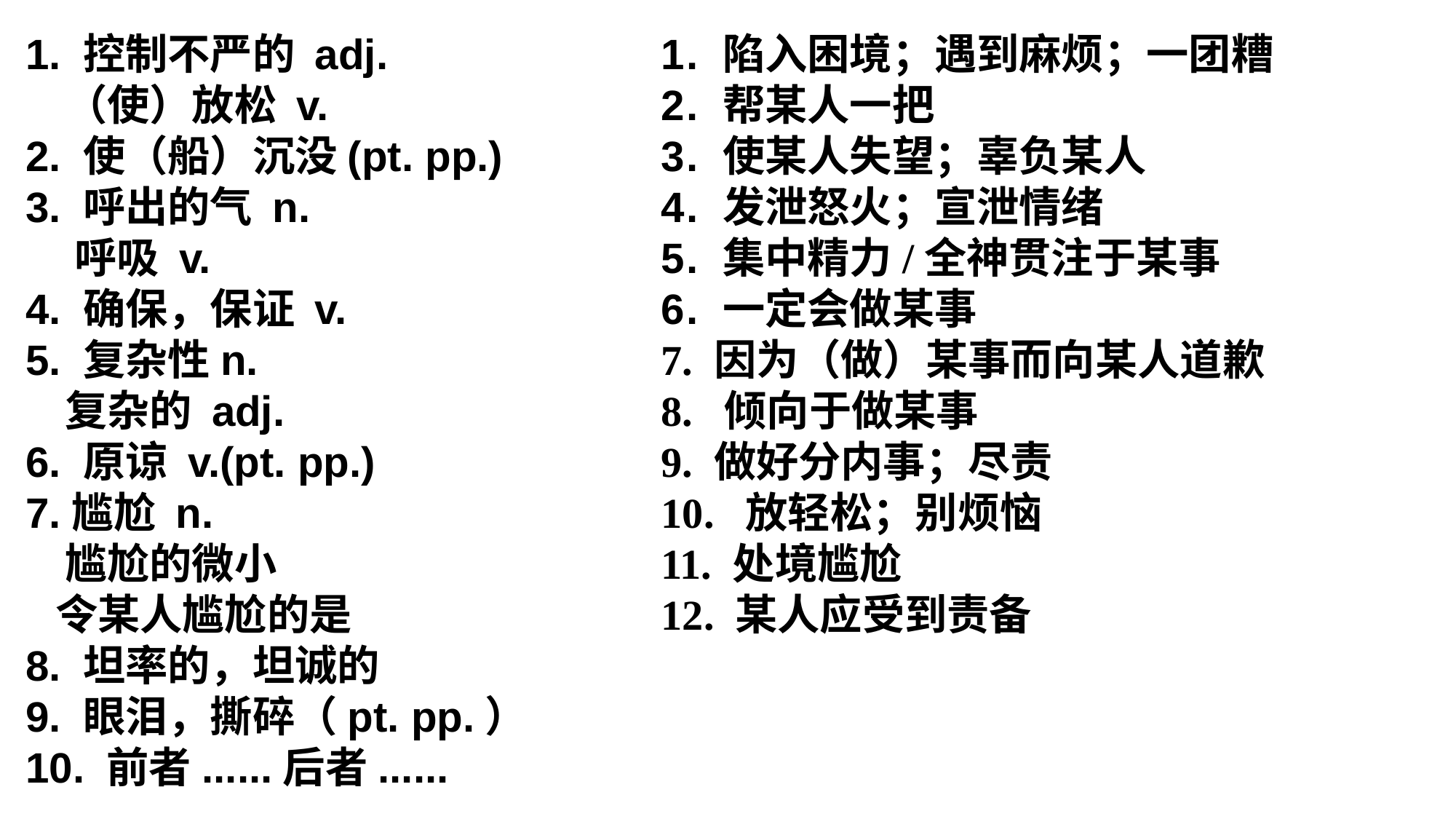

1. 控制不严的 adj.
   （使）放松 v.
2. 使（船）沉没(pt. pp.)
3. 呼出的气 n.
    呼吸 v.
4. 确保，保证 v.
5. 复杂性n.
   复杂的 adj.
6. 原谅 v.(pt. pp.)
7.尴尬 n.
   尴尬的微小
  令某人尴尬的是
8. 坦率的，坦诚的
9. 眼泪，撕碎（pt. pp.）
10. 前者......后者......

陷入困境；遇到麻烦；一团糟
帮某人一把
使某人失望；辜负某人
发泄怒火；宣泄情绪
集中精力/全神贯注于某事
一定会做某事
7. 因为（做）某事而向某人道歉
8.  倾向于做某事
9. 做好分内事；尽责
10.  放轻松；别烦恼
11. 处境尴尬
12. 某人应受到责备